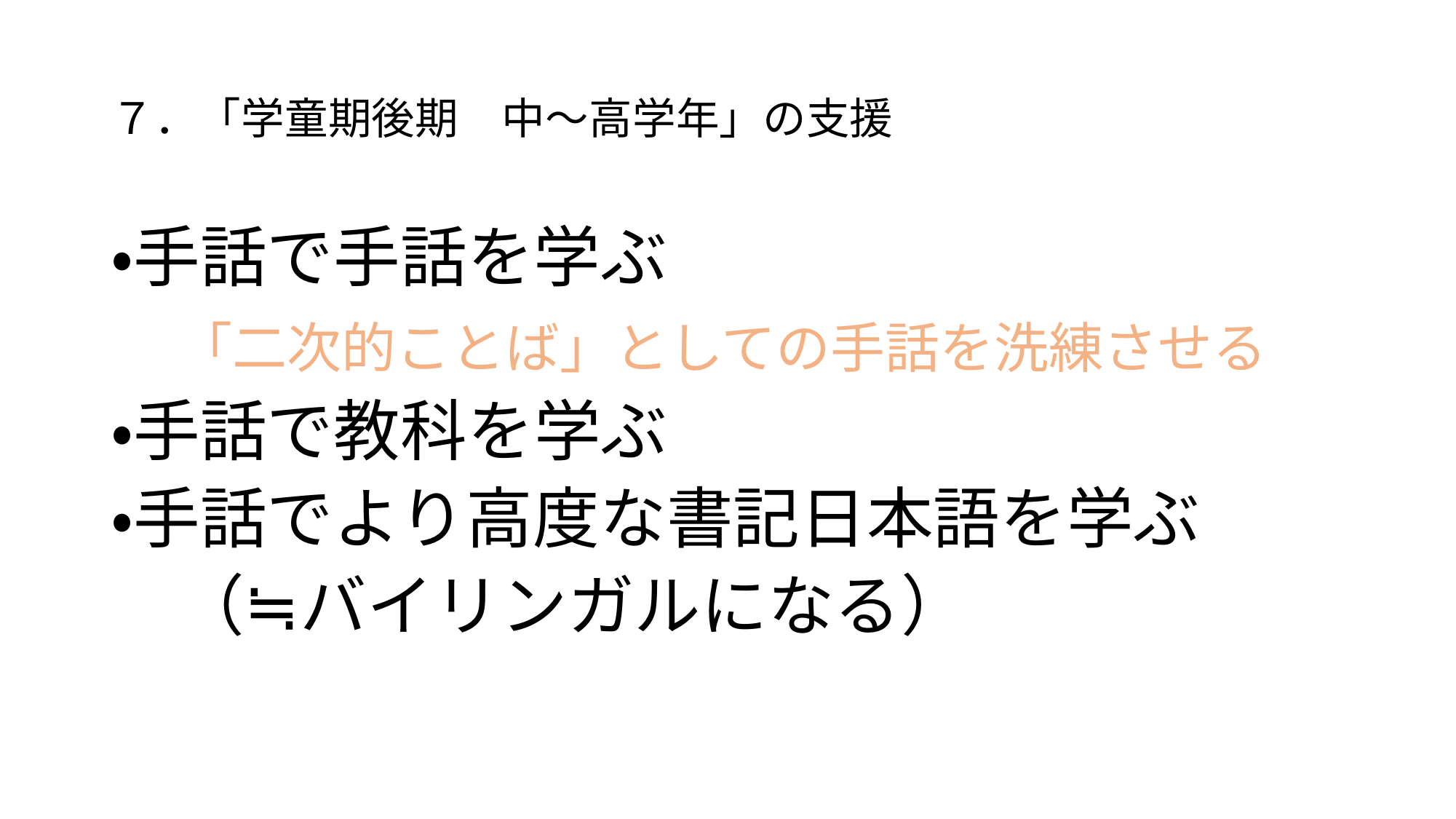

# ７．「学童期後期　中～高学年」の支援
・手話で手話を学ぶ
　「二次的ことば」としての手話を洗練させる
・手話で教科を学ぶ
・手話でより高度な書記日本語を学ぶ
　（≒バイリンガルになる）